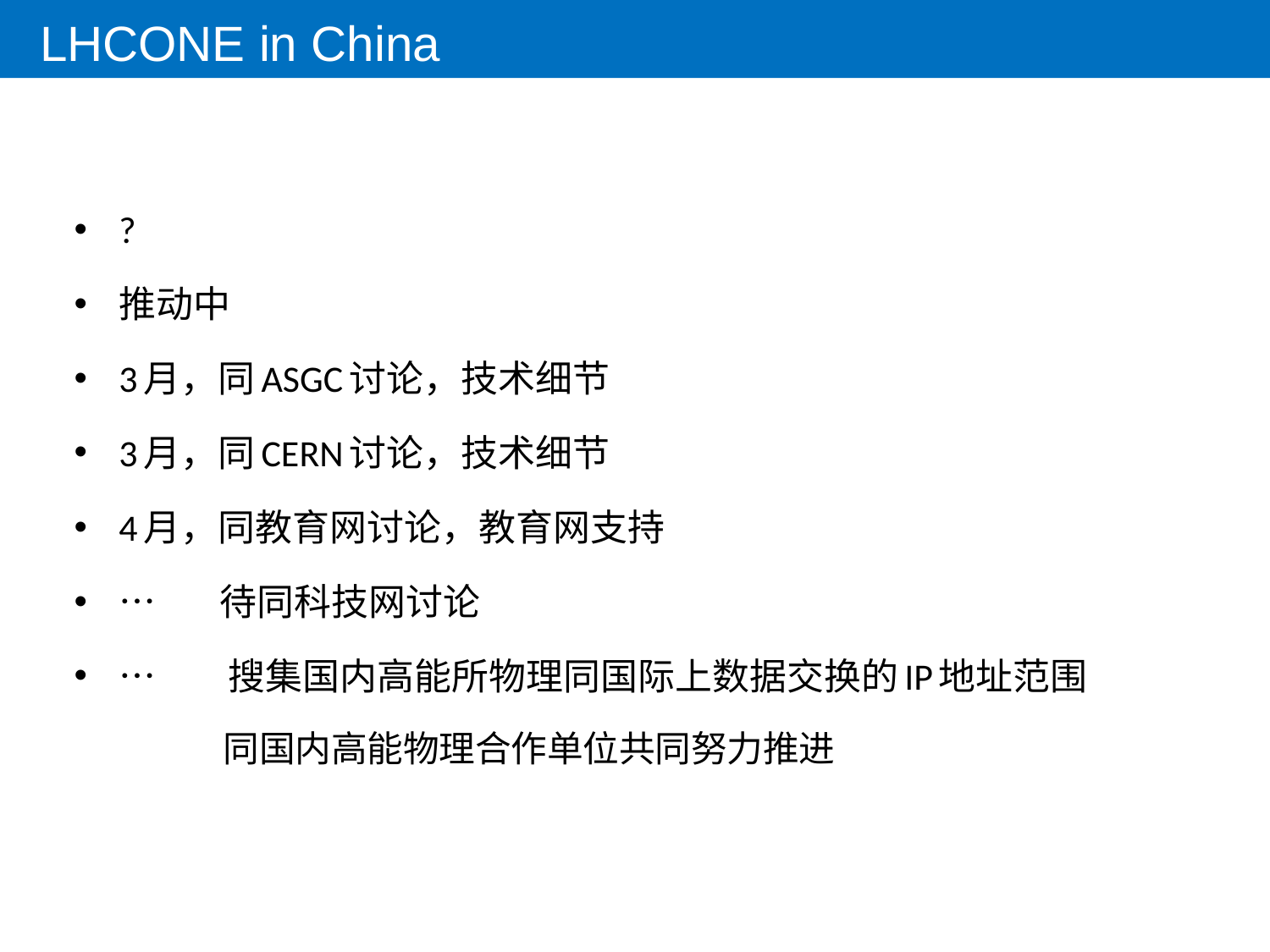

# LHCONE in China
?
推动中
3月，同ASGC讨论，技术细节
3月，同CERN讨论，技术细节
4月，同教育网讨论，教育网支持
…       待同科技网讨论
…        搜集国内高能所物理同国际上数据交换的IP地址范围
   同国内高能物理合作单位共同努力推进